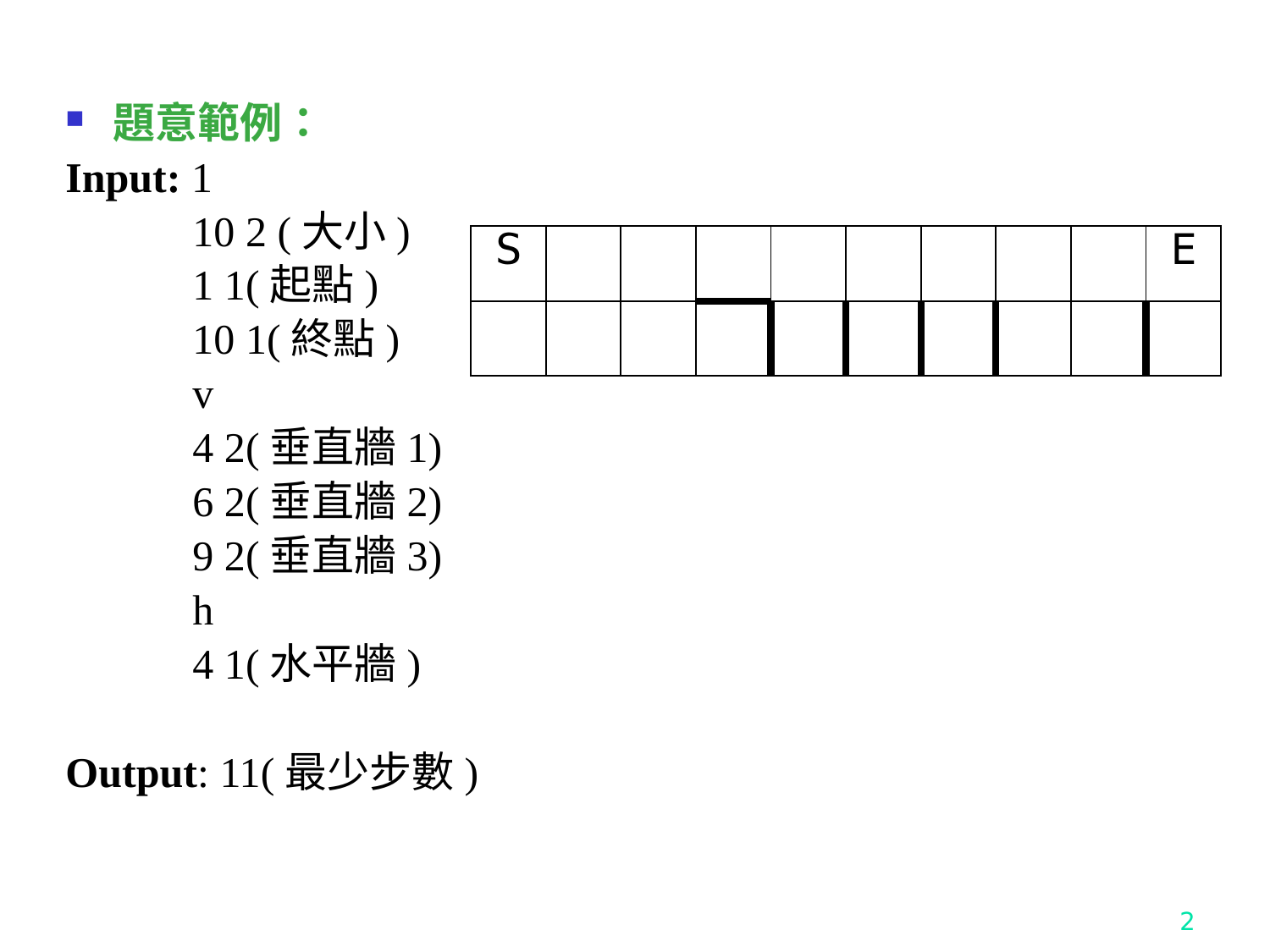

題意範例：
Input: 1
	10 2 (大小)
	1 1(起點)
	10 1(終點)
	v
	4 2(垂直牆1)
	6 2(垂直牆2)
	9 2(垂直牆3)
	h
	4 1(水平牆)

Output: 11(最少步數)
| S |  |  |  |  |  |  |  |  | E |
| --- | --- | --- | --- | --- | --- | --- | --- | --- | --- |
|  |  |  |  |  |  |  |  |  |  |
2